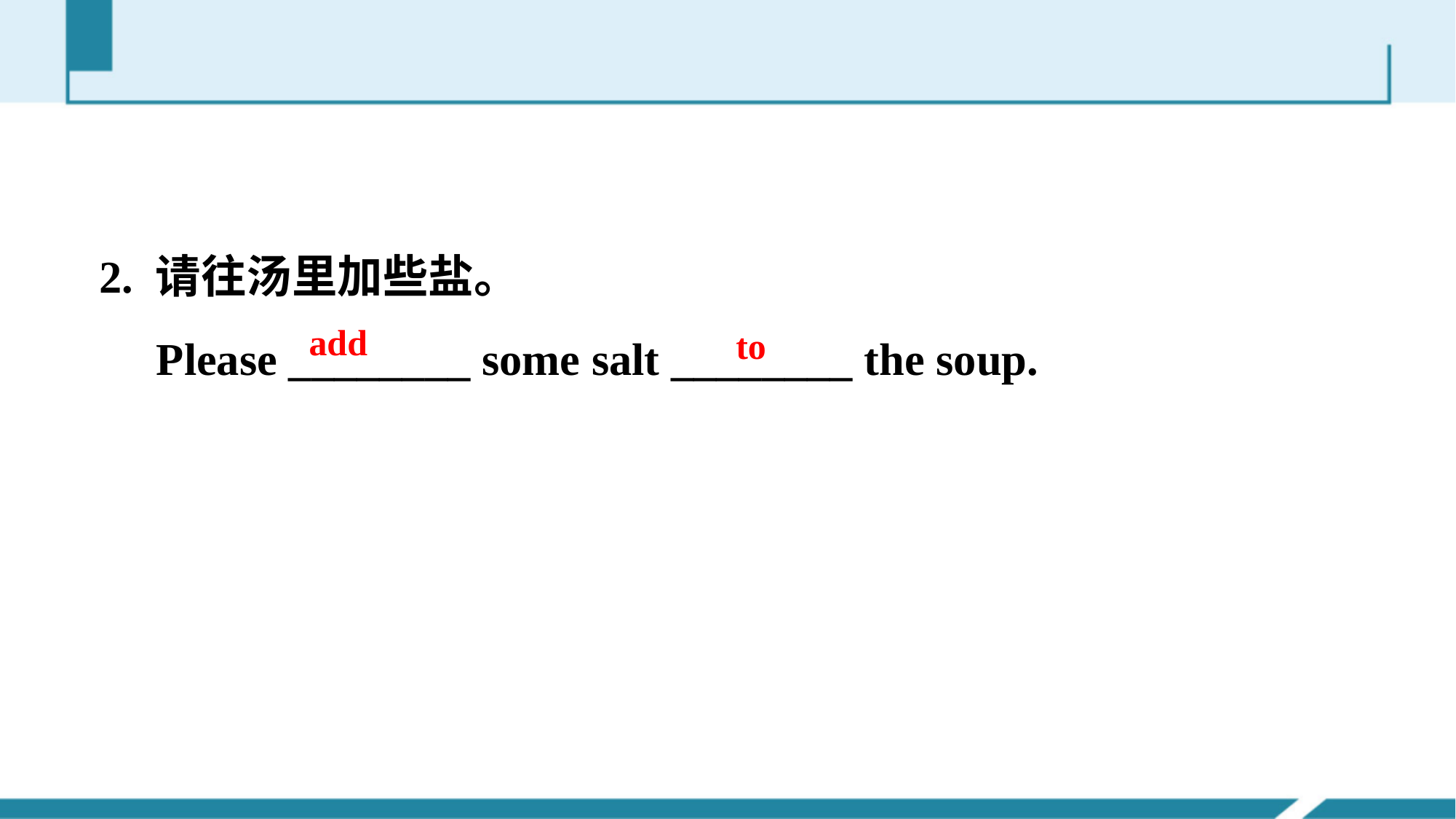

2. 请往汤里加些盐。
     Please ________ some salt ________ the soup.
add
to